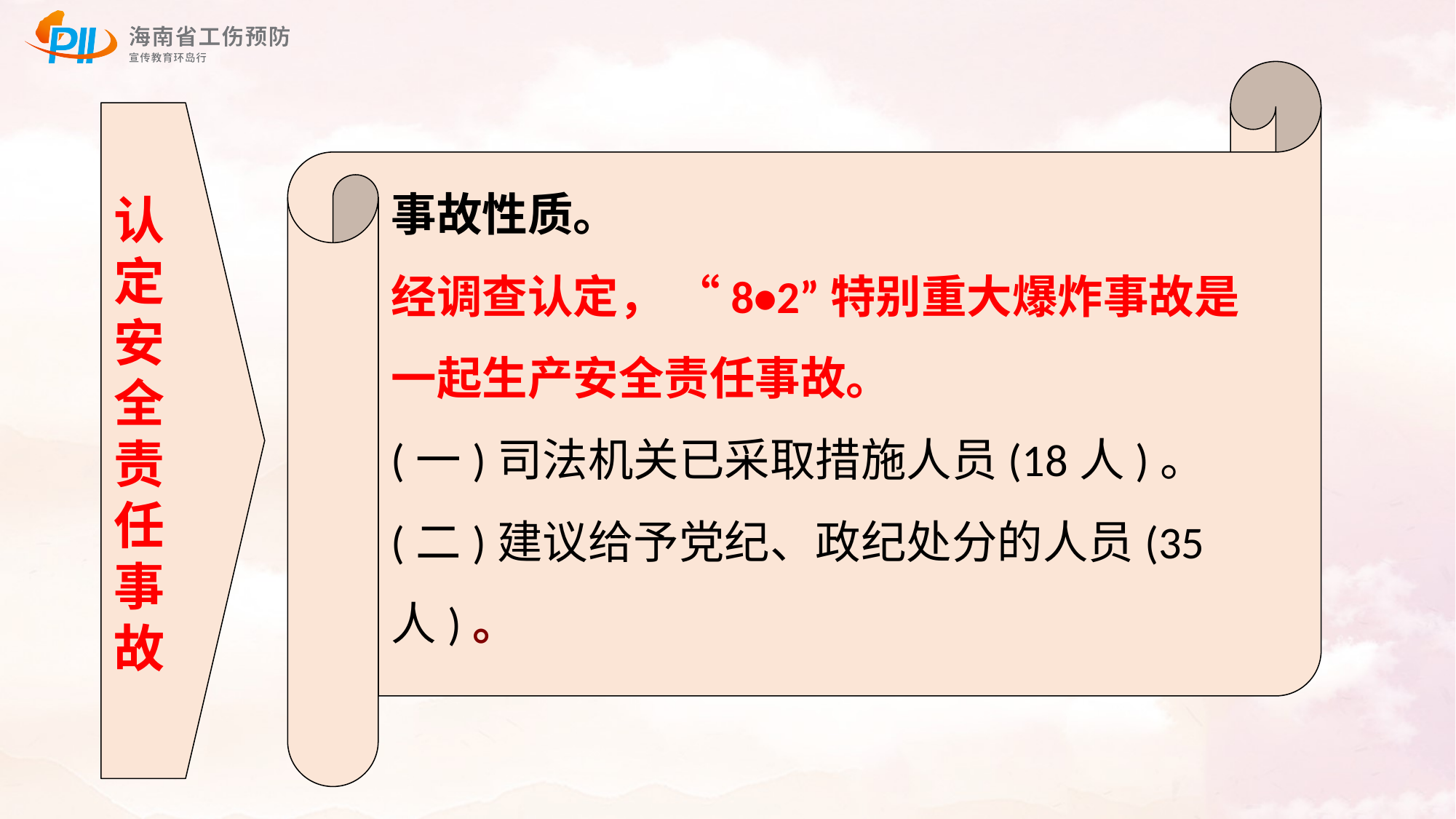

事故性质。
经调查认定， “8•2”特别重大爆炸事故是一起生产安全责任事故。
(一)司法机关已采取措施人员(18人)。
(二)建议给予党纪、政纪处分的人员(35人)。

认定安全责任事故